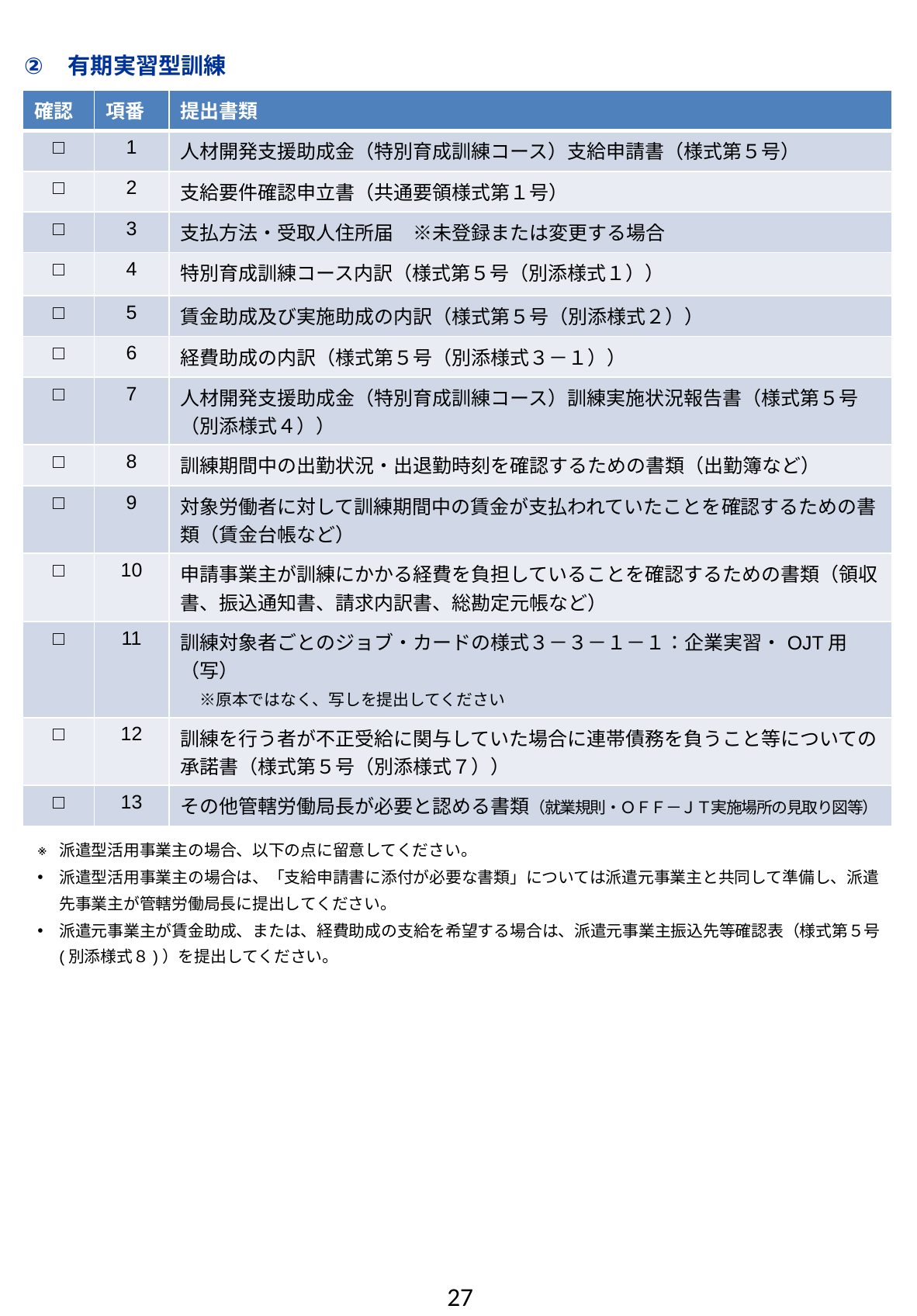

有期実習型訓練
| 確認 | 項番 | 提出書類 |
| --- | --- | --- |
| □ | 1 | 人材開発支援助成金（特別育成訓練コース）支給申請書（様式第５号） |
| □ | 2 | 支給要件確認申立書（共通要領様式第１号） |
| □ | 3 | 支払方法・受取人住所届　※未登録または変更する場合 |
| □ | 4 | 特別育成訓練コース内訳（様式第５号（別添様式１）） |
| □ | 5 | 賃金助成及び実施助成の内訳（様式第５号（別添様式２）） |
| □ | 6 | 経費助成の内訳（様式第５号（別添様式３－１）） |
| □ | 7 | 人材開発支援助成金（特別育成訓練コース）訓練実施状況報告書（様式第５号（別添様式４）） |
| □ | 8 | 訓練期間中の出勤状況・出退勤時刻を確認するための書類（出勤簿など） |
| □ | 9 | 対象労働者に対して訓練期間中の賃金が支払われていたことを確認するための書類（賃金台帳など） |
| □ | 10 | 申請事業主が訓練にかかる経費を負担していることを確認するための書類（領収書、振込通知書、請求内訳書、総勘定元帳など） |
| □ | 11 | 訓練対象者ごとのジョブ・カードの様式３－３－１－１：企業実習・OJT用（写）　 　※原本ではなく、写しを提出してください |
| □ | 12 | 訓練を行う者が不正受給に関与していた場合に連帯債務を負うこと等についての承諾書（様式第５号（別添様式７）） |
| □ | 13 | その他管轄労働局長が必要と認める書類（就業規則・ＯＦＦ－ＪＴ実施場所の見取り図等） |
派遣型活用事業主の場合、以下の点に留意してください。
派遣型活用事業主の場合は、「支給申請書に添付が必要な書類」については派遣元事業主と共同して準備し、派遣先事業主が管轄労働局長に提出してください。
派遣元事業主が賃金助成、または、経費助成の支給を希望する場合は、派遣元事業主振込先等確認表（様式第５号(別添様式８)）を提出してください。

27